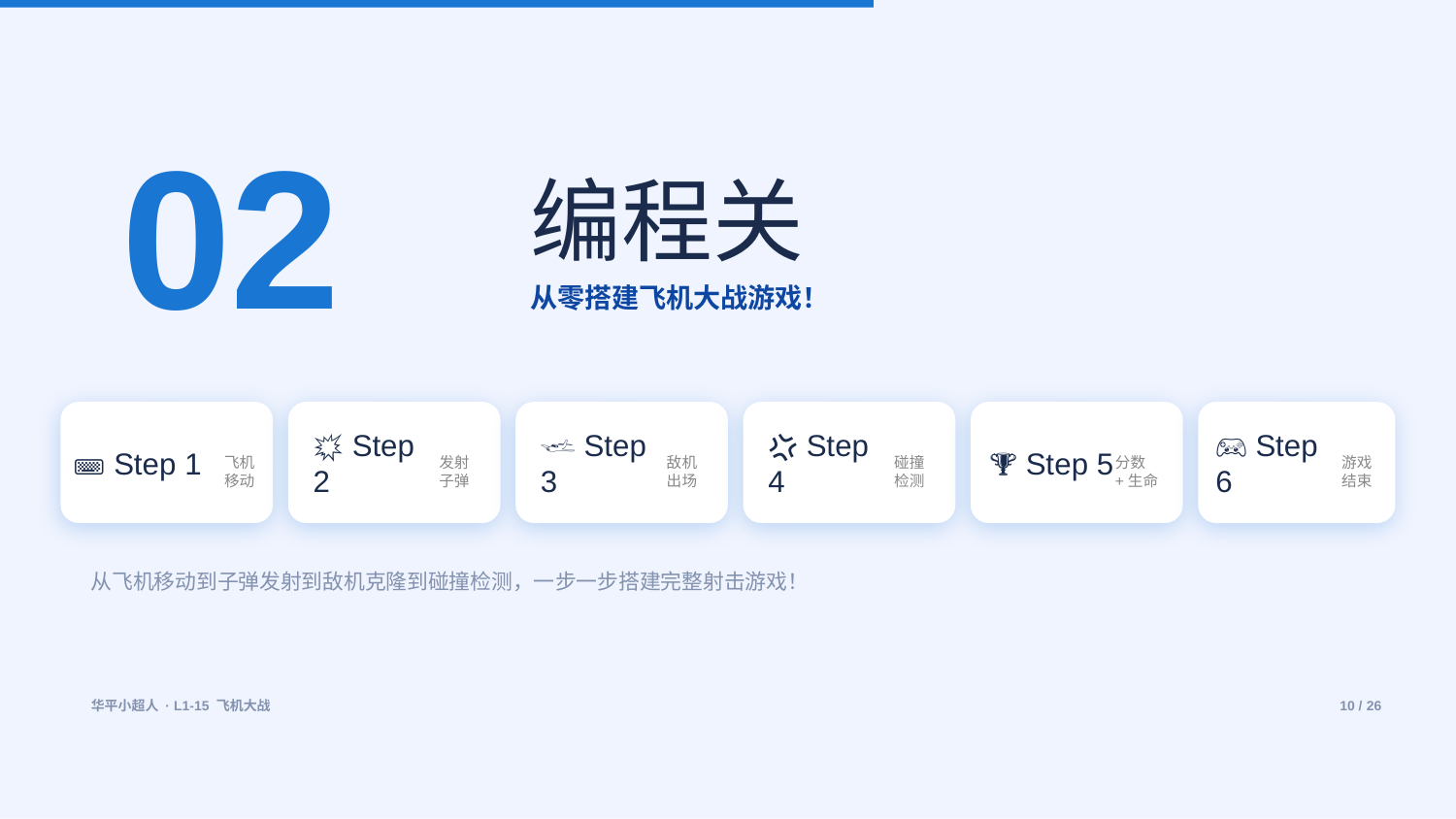

02
编程关
从零搭建飞机大战游戏！

⌨️ Step 1
💥 Step 2
🛩️ Step 3
💢 Step 4
🏆 Step 5
🎮 Step 6
飞机移动
发射子弹
敌机出场
碰撞检测
分数+生命
游戏结束
从飞机移动到子弹发射到敌机克隆到碰撞检测，一步一步搭建完整射击游戏！
华平小超人 · L1-15 飞机大战
10 / 26